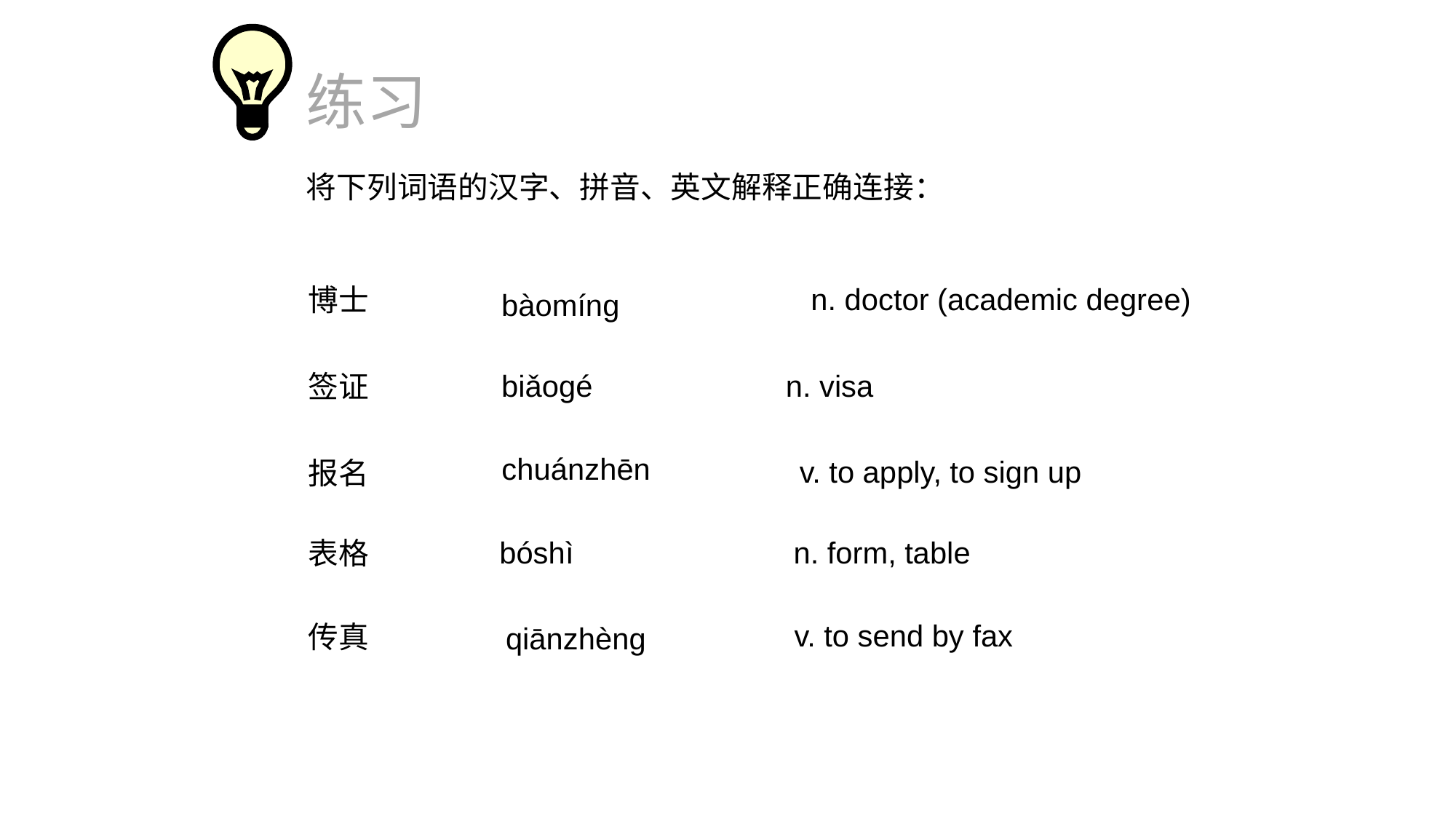

练习
将下列词语的汉字、拼音、英文解释正确连接：
n. doctor (academic degree)
博士
bàomíng
n. visa
biǎogé
签证
chuánzhēn
v. to apply, to sign up
报名
n. form, table
bóshì
表格
v. to send by fax
传真
qiānzhèng